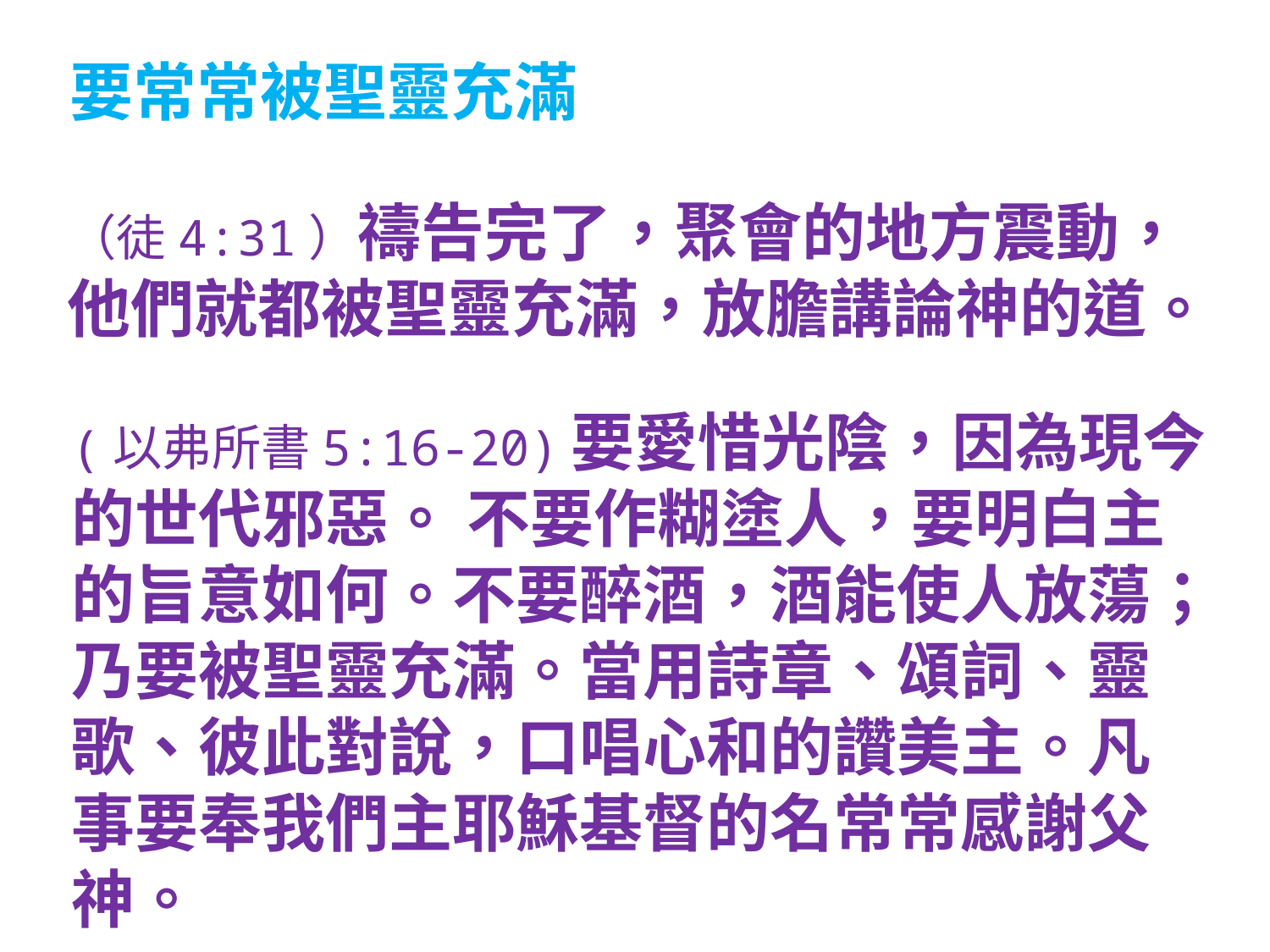

要常常被聖靈充滿
（徒4:31）禱告完了，聚會的地方震動，他們就都被聖靈充滿，放膽講論神的道。
(以弗所書5:16-20)要愛惜光陰，因為現今的世代邪惡。 不要作糊塗人，要明白主的旨意如何。不要醉酒，酒能使人放蕩；乃要被聖靈充滿。當用詩章、頌詞、靈歌、彼此對說，口唱心和的讚美主。凡事要奉我們主耶穌基督的名常常感謝父神。